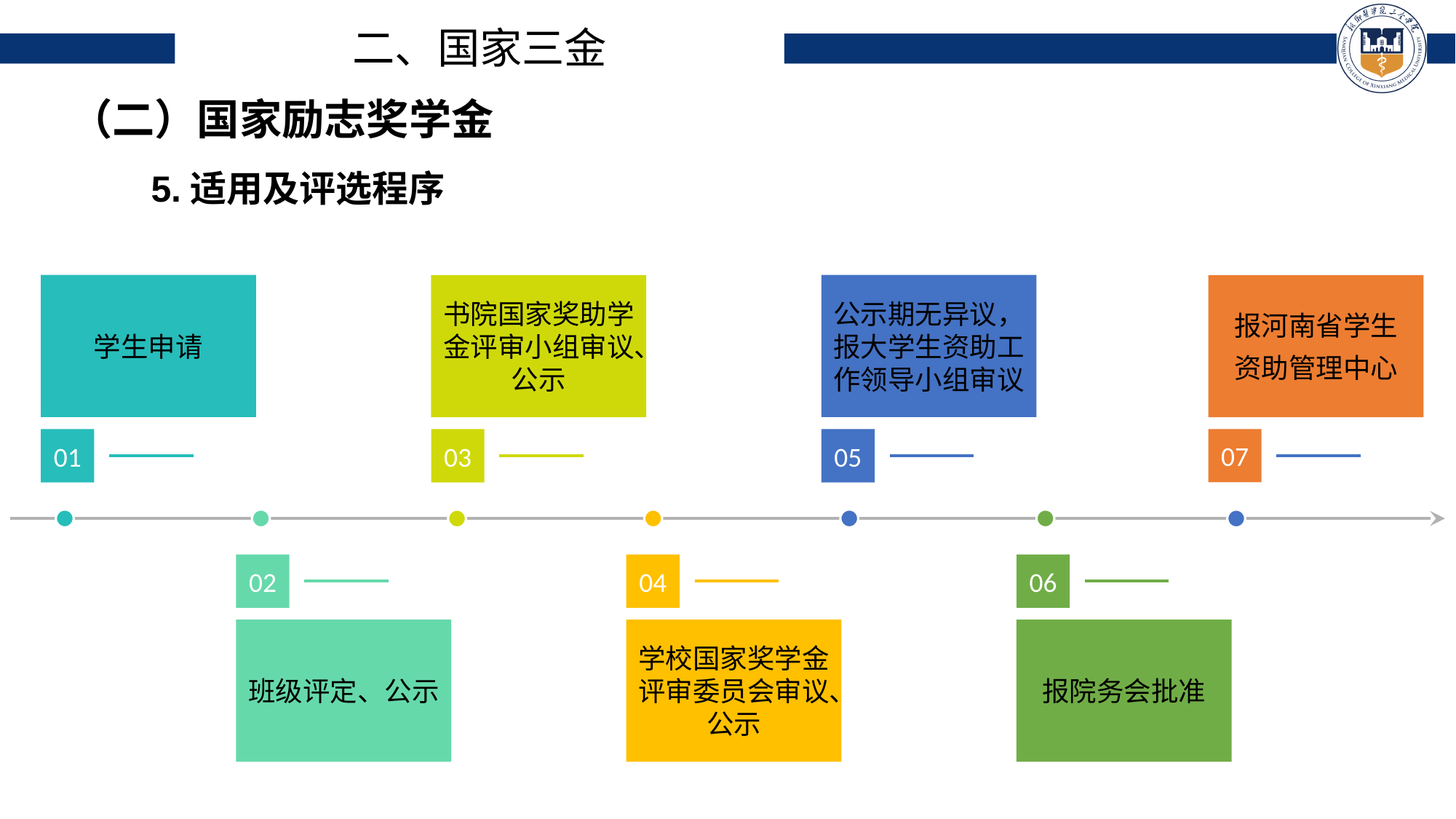

二、国家三金

（二）国家励志奖学金
5.适用及评选程序
学生申请
01

公示期无异议，报大学生资助工作领导小组审议
05

书院国家奖助学金评审小组审议、公示
03

报河南省学生
资助管理中心
07

02
班级评定、公示

04
学校国家奖学金评审委员会审议、公示

06
报院务会批准